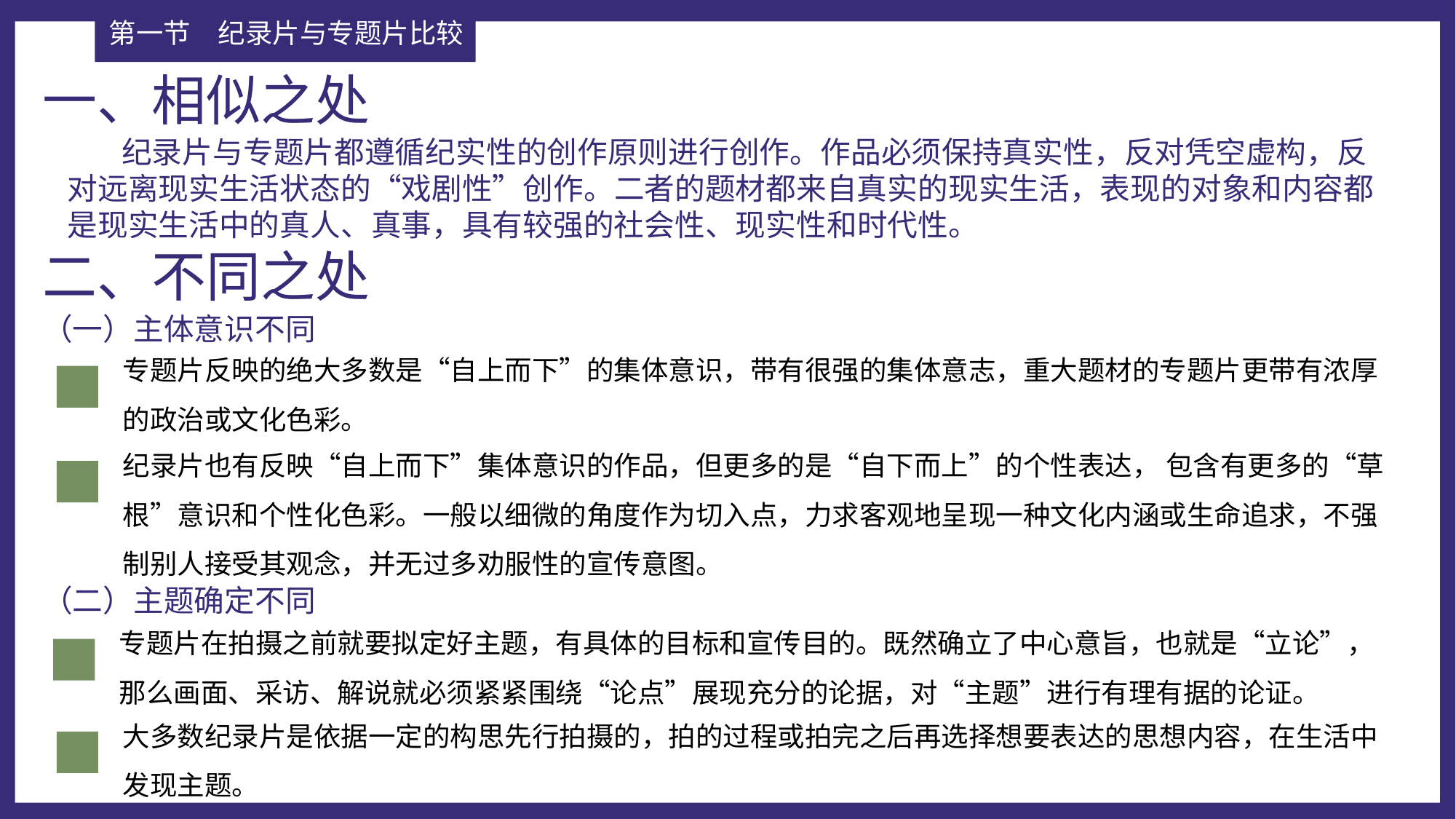

第一节	纪录片与专题片比较
一、相似之处
       纪录片与专题片都遵循纪实性的创作原则进行创作。作品必须保持真实性，反对凭空虚构，反对远离现实生活状态的“戏剧性”创作。二者的题材都来自真实的现实生活，表现的对象和内容都是现实生活中的真人、真事，具有较强的社会性、现实性和时代性。
二、不同之处
（一）主体意识不同
专题片反映的绝大多数是“自上而下”的集体意识，带有很强的集体意志，重大题材的专题片更带有浓厚的政治或文化色彩。

纪录片也有反映“自上而下”集体意识的作品，但更多的是“自下而上”的个性表达， 包含有更多的“草根”意识和个性化色彩。一般以细微的角度作为切入点，力求客观地呈现一种文化内涵或生命追求，不强制别人接受其观念，并无过多劝服性的宣传意图。

（二）主题确定不同
专题片在拍摄之前就要拟定好主题，有具体的目标和宣传目的。既然确立了中心意旨，也就是“立论”，那么画面、采访、解说就必须紧紧围绕“论点”展现充分的论据，对“主题”进行有理有据的论证。

大多数纪录片是依据一定的构思先行拍摄的，拍的过程或拍完之后再选择想要表达的思想内容，在生活中发现主题。